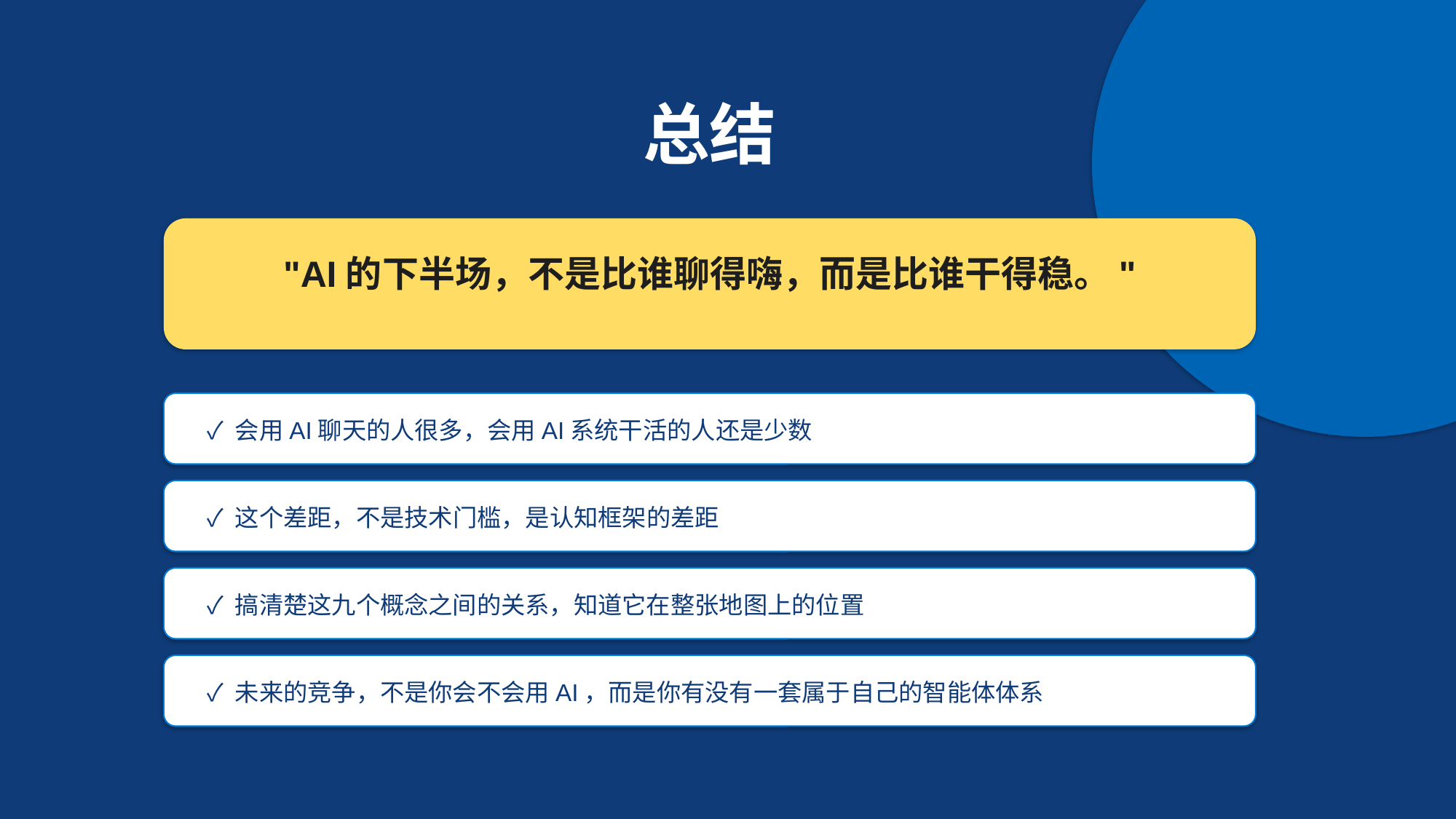

总结

"AI的下半场，不是比谁聊得嗨，而是比谁干得稳。"

✓ 会用AI聊天的人很多，会用AI系统干活的人还是少数

✓ 这个差距，不是技术门槛，是认知框架的差距

✓ 搞清楚这九个概念之间的关系，知道它在整张地图上的位置

✓ 未来的竞争，不是你会不会用AI，而是你有没有一套属于自己的智能体体系